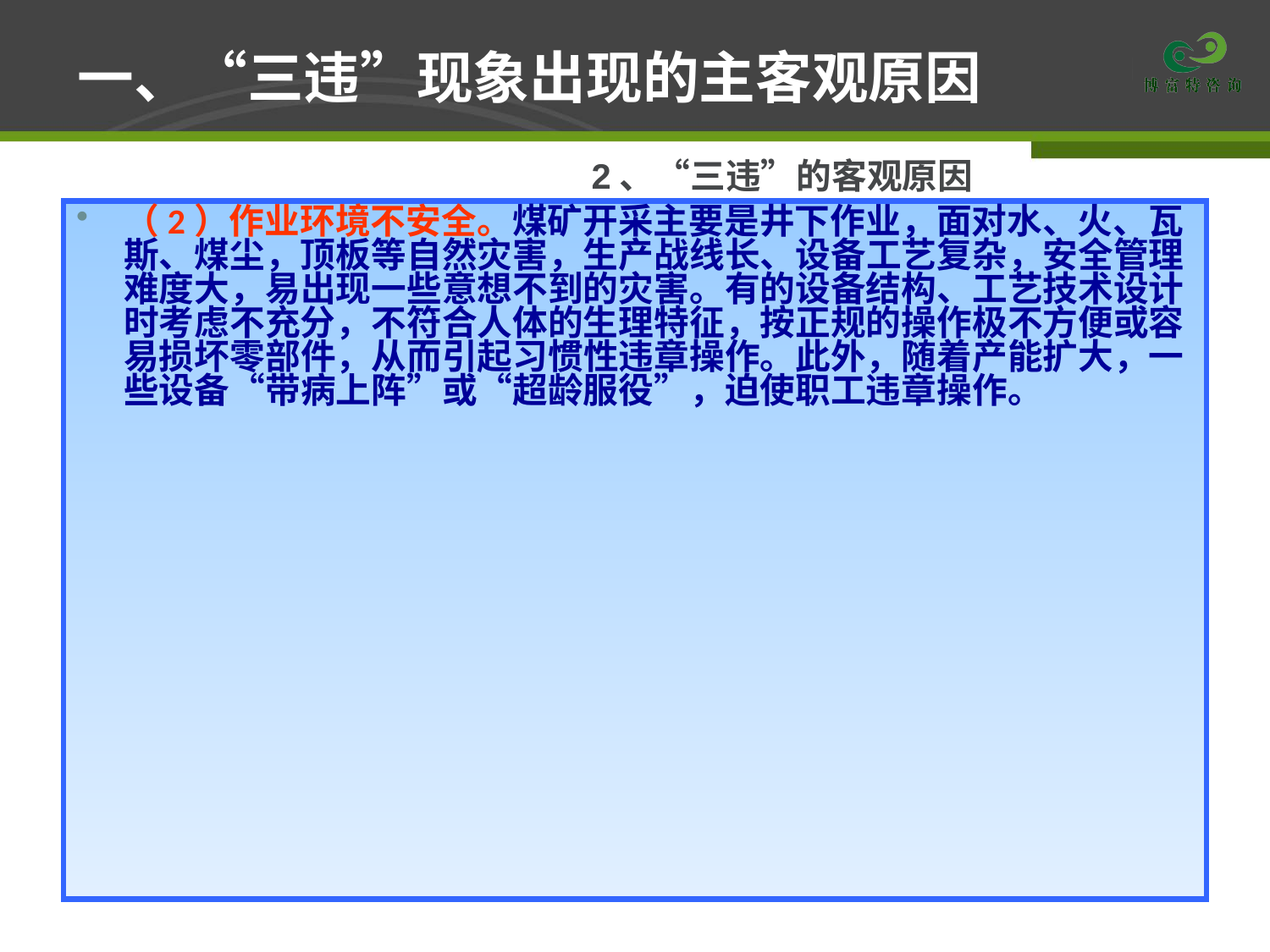

# 一、“三违”现象出现的主客观原因
2、“三违”的客观原因
（2）作业环境不安全。煤矿开采主要是井下作业，面对水、火、瓦斯、煤尘，顶板等自然灾害，生产战线长、设备工艺复杂，安全管理难度大，易出现一些意想不到的灾害。有的设备结构、工艺技术设计时考虑不充分，不符合人体的生理特征，按正规的操作极不方便或容易损坏零部件，从而引起习惯性违章操作。此外，随着产能扩大，一些设备“带病上阵”或“超龄服役”，迫使职工违章操作。
22